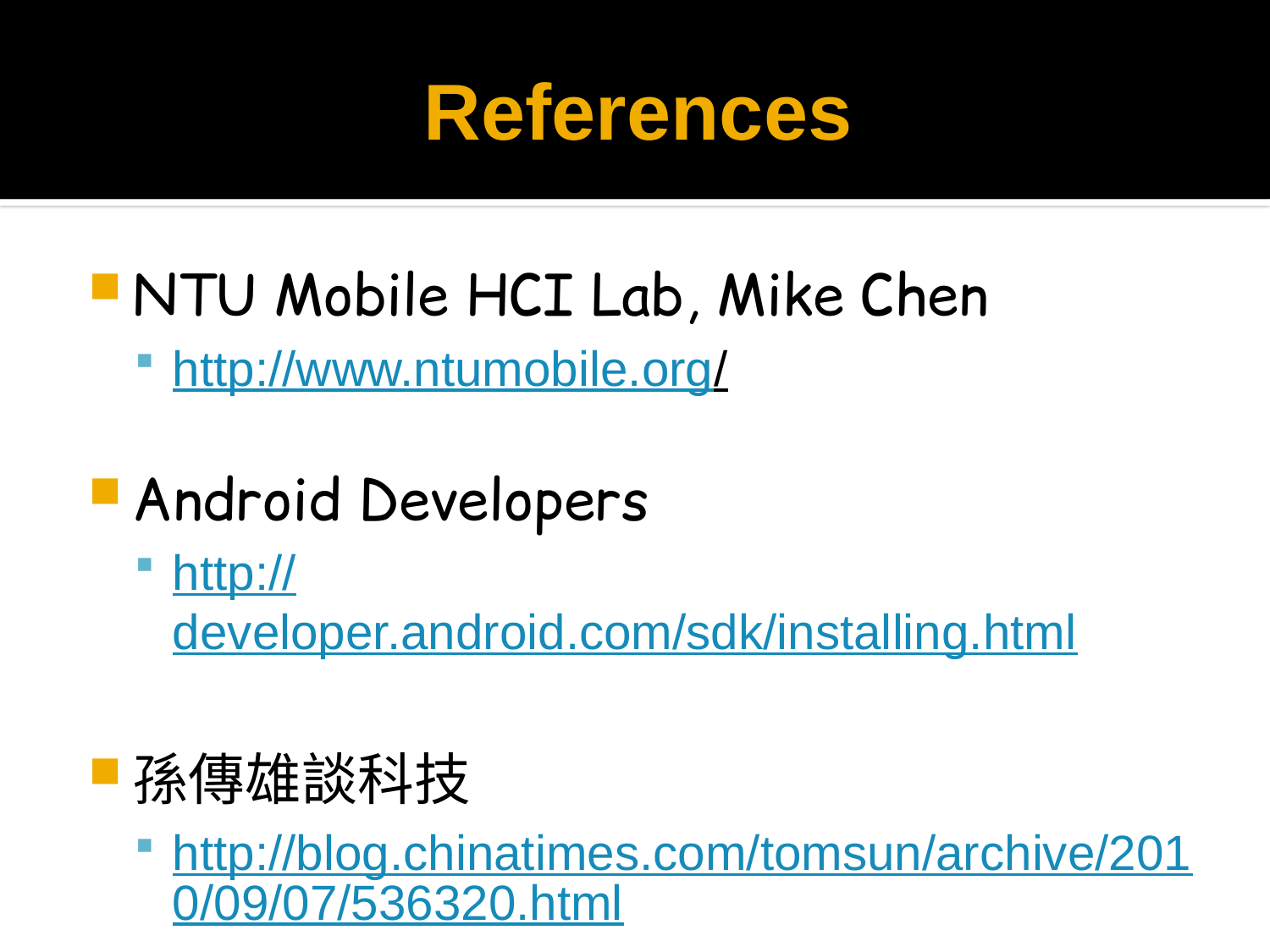

# References
NTU Mobile HCI Lab, Mike Chen
http://www.ntumobile.org/

Android Developers
http://developer.android.com/sdk/installing.html

孫傳雄談科技
http://blog.chinatimes.com/tomsun/archive/2010/09/07/536320.html